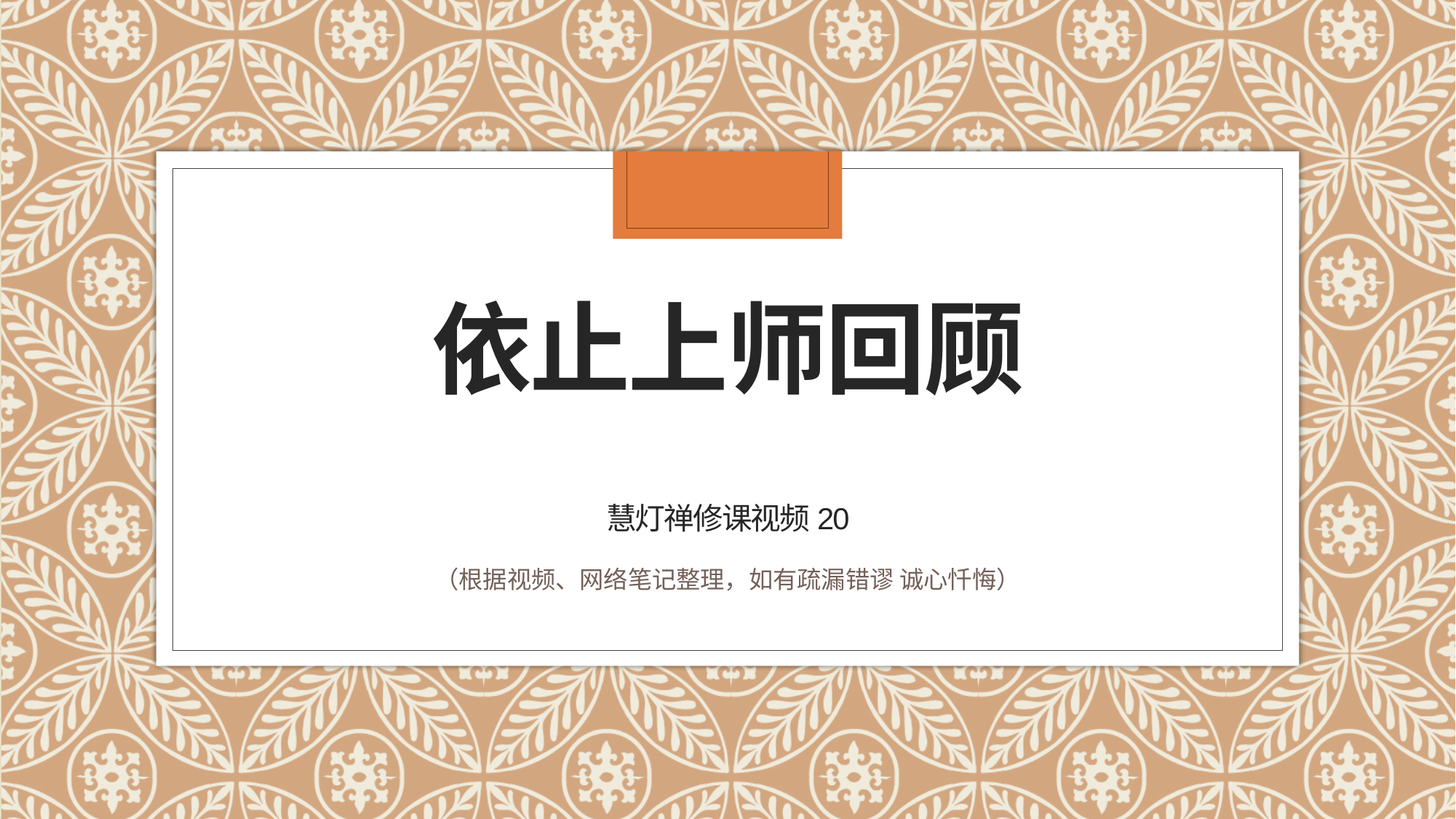

# 依止上师回顾 慧灯禅修课视频20
（根据视频、网络笔记整理，如有疏漏错谬 诚心忏悔）